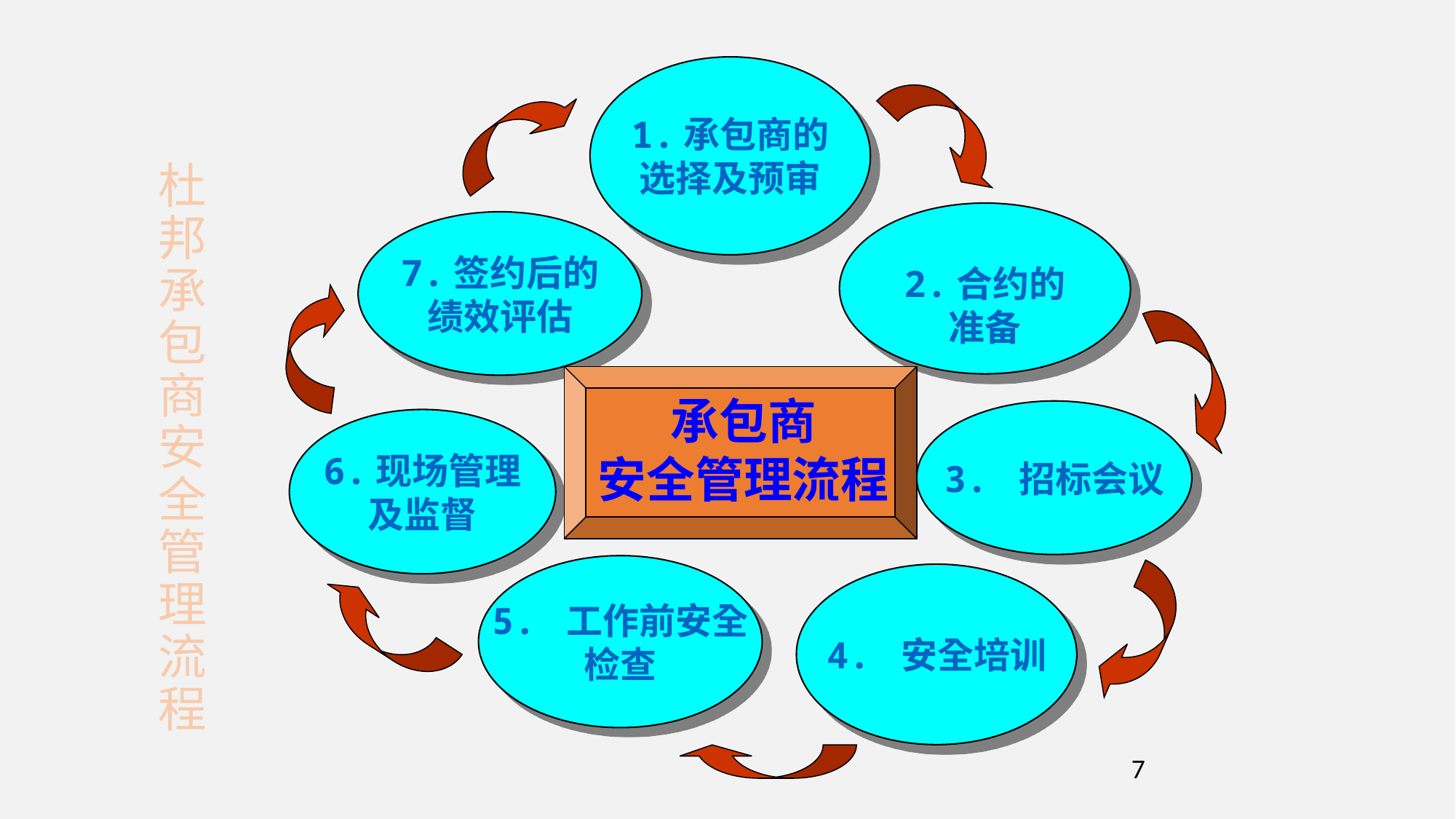

1.承包商的
选择及预审

# 杜邦承包商安全管理 流程

2.合约的
准备
7.签约后的
绩效评估

承包商
安全管理流程
3. 招标会议
6.现场管理
及监督
5. 工作前安全
检查
4. 安全培训

7